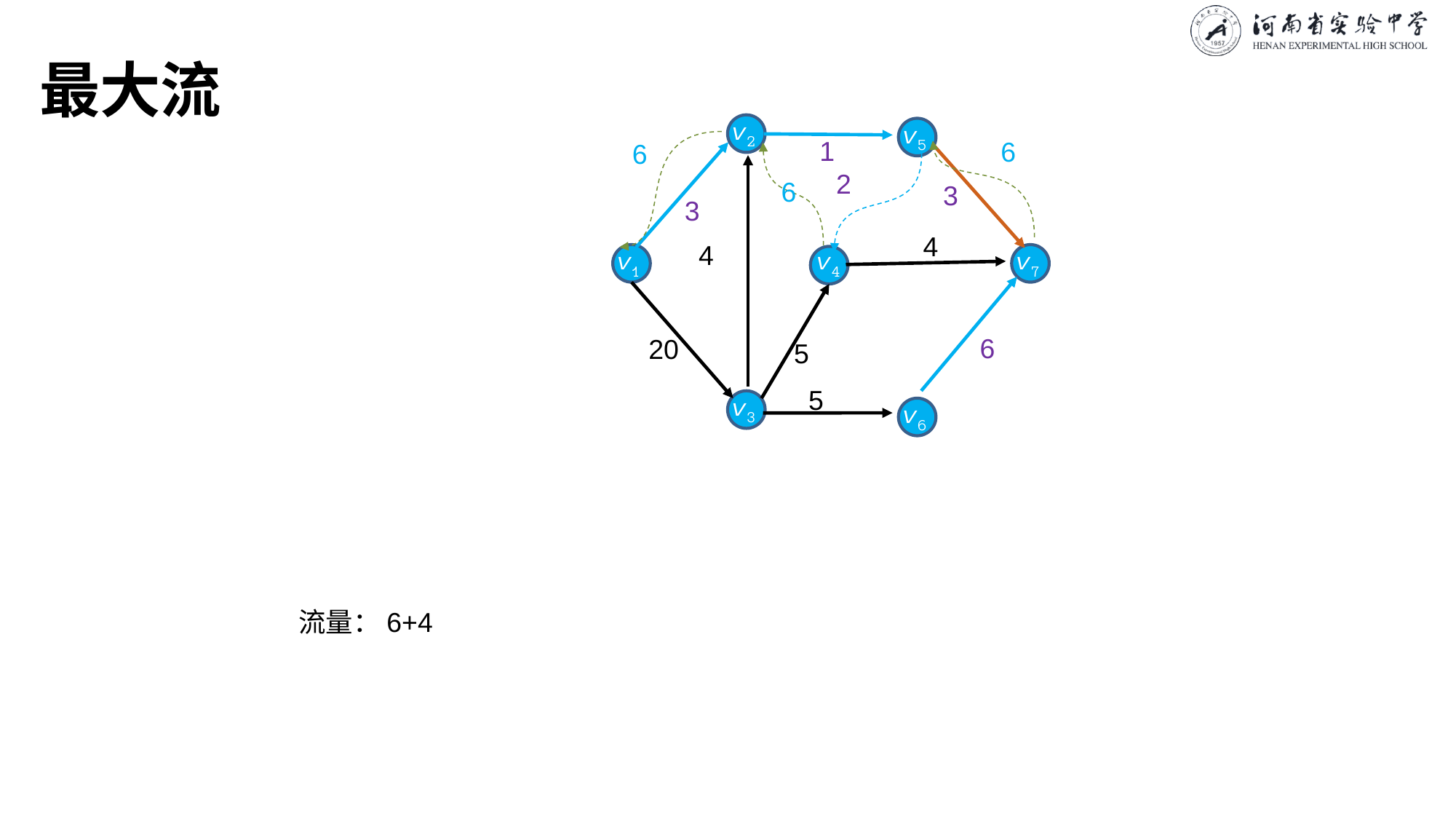

# 最大流
v2
v5

1
6
6
2
6
3
3
4
4
v1
v4
v7

6
20
5
5
v3

v6

流量：6+4